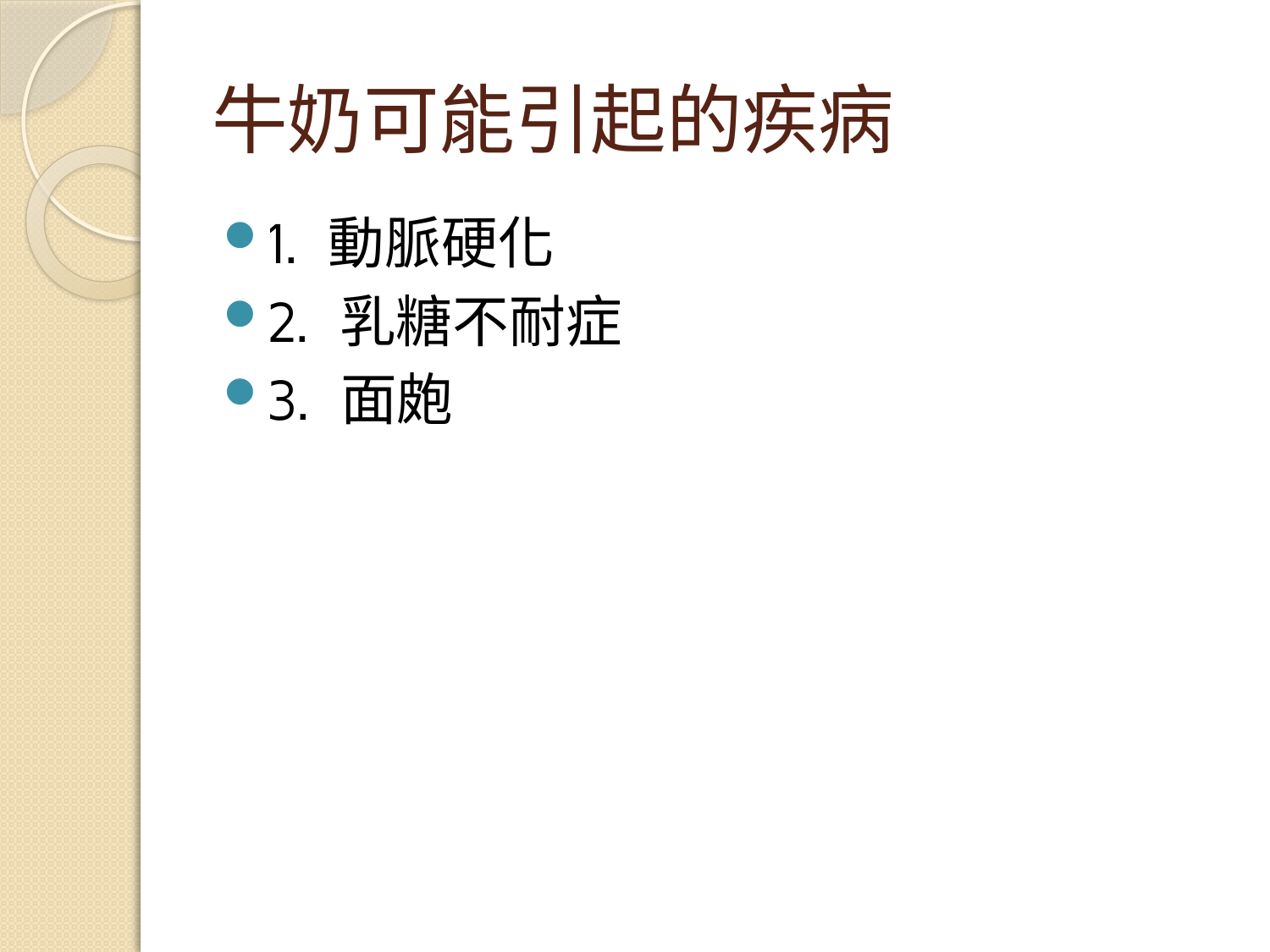

# 牛奶可能引起的疾病
1. 動脈硬化
2. 乳糖不耐症
3. 面皰